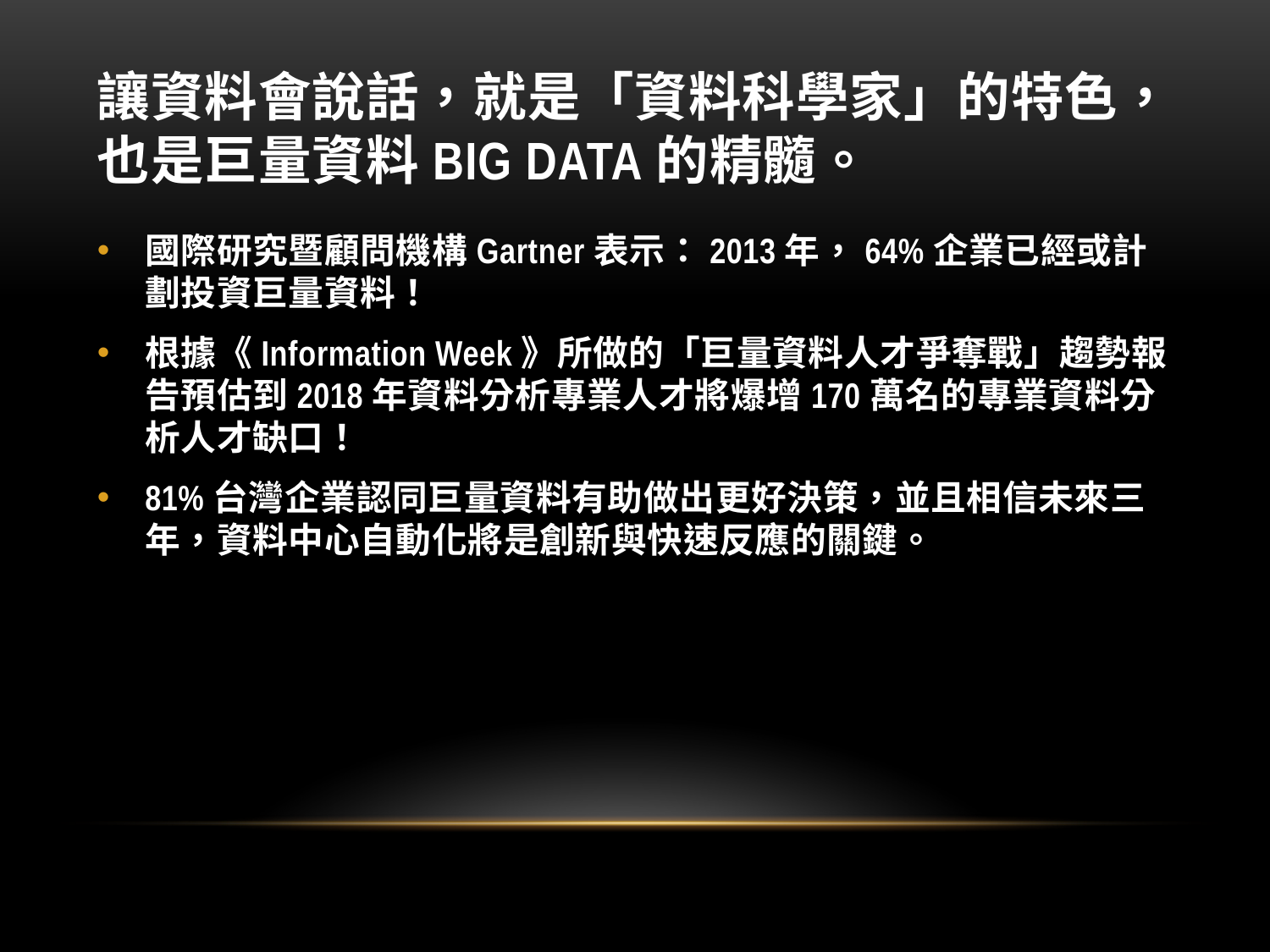

# 讓資料會說話，就是「資料科學家」的特色，也是巨量資料BIG DATA的精髓。
國際研究暨顧問機構Gartner表示：2013年，64%企業已經或計劃投資巨量資料！
根據《Information Week》所做的「巨量資料人才爭奪戰」趨勢報告預估到2018年資料分析專業人才將爆增170萬名的專業資料分析人才缺口！
81%台灣企業認同巨量資料有助做出更好決策，並且相信未來三年，資料中心自動化將是創新與快速反應的關鍵。